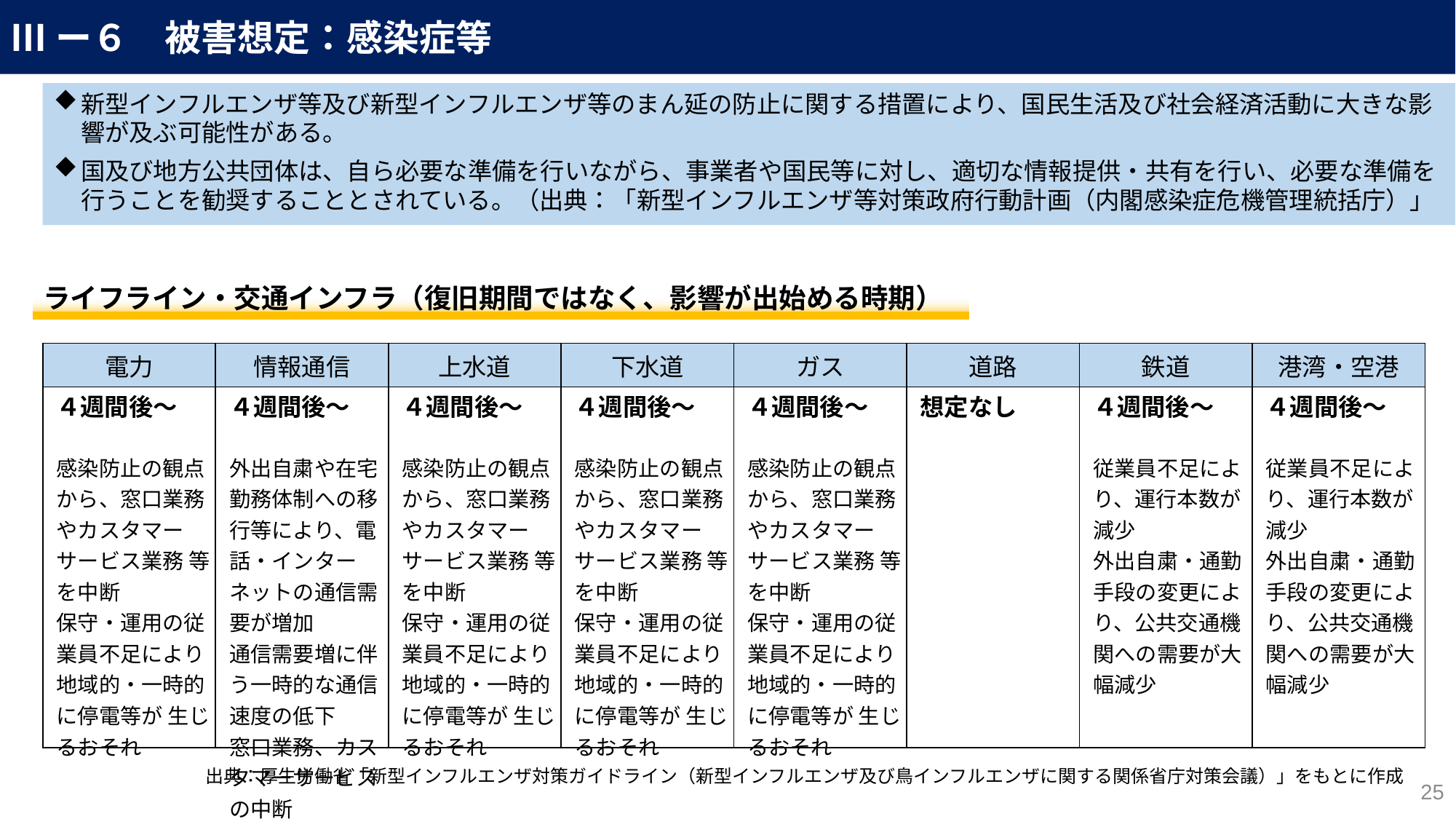

Ⅲー６　被害想定：感染症等
新型インフルエンザ等及び新型インフルエンザ等のまん延の防止に関する措置により、国民生活及び社会経済活動に大きな影響が及ぶ可能性がある。
国及び地方公共団体は、自ら必要な準備を行いながら、事業者や国民等に対し、適切な情報提供・共有を行い、必要な準備を行うことを勧奨することとされている。（出典：「新型インフルエンザ等対策政府行動計画（内閣感染症危機管理統括庁）」
| ライフライン・交通インフラ（復旧期間ではなく、影響が出始める時期） |
| --- |
| 電力 | 情報通信 | 上水道 | 下水道 | ガス | 道路 | 鉄道 | 港湾・空港 |
| --- | --- | --- | --- | --- | --- | --- | --- |
| ４週間後～ 感染防止の観点から、窓口業務やカスタマーサービス業務 等を中断 保守・運用の従業員不足により地域的・一時的に停電等が 生じるおそれ | ４週間後～ 外出自粛や在宅勤務体制への移行等により、電話・インターネットの通信需要が増加 通信需要増に伴う一時的な通信速度の低下 窓口業務、カスタマーサービスの中断 | ４週間後～ 感染防止の観点から、窓口業務やカスタマーサービス業務 等を中断 保守・運用の従業員不足により地域的・一時的に停電等が 生じるおそれ | ４週間後～ 感染防止の観点から、窓口業務やカスタマーサービス業務 等を中断 保守・運用の従業員不足により地域的・一時的に停電等が 生じるおそれ | ４週間後～ 感染防止の観点から、窓口業務やカスタマーサービス業務 等を中断 保守・運用の従業員不足により地域的・一時的に停電等が 生じるおそれ | 想定なし | ４週間後～ 従業員不足により、運行本数が減少 外出自粛・通勤手段の変更により、公共交通機関への需要が大幅減少 | ４週間後～ 従業員不足により、運行本数が減少 外出自粛・通勤手段の変更により、公共交通機関への需要が大幅減少 |
出典：厚生労働省「新型インフルエンザ対策ガイドライン（新型インフルエンザ及び鳥インフルエンザに関する関係省庁対策会議）」をもとに作成
25